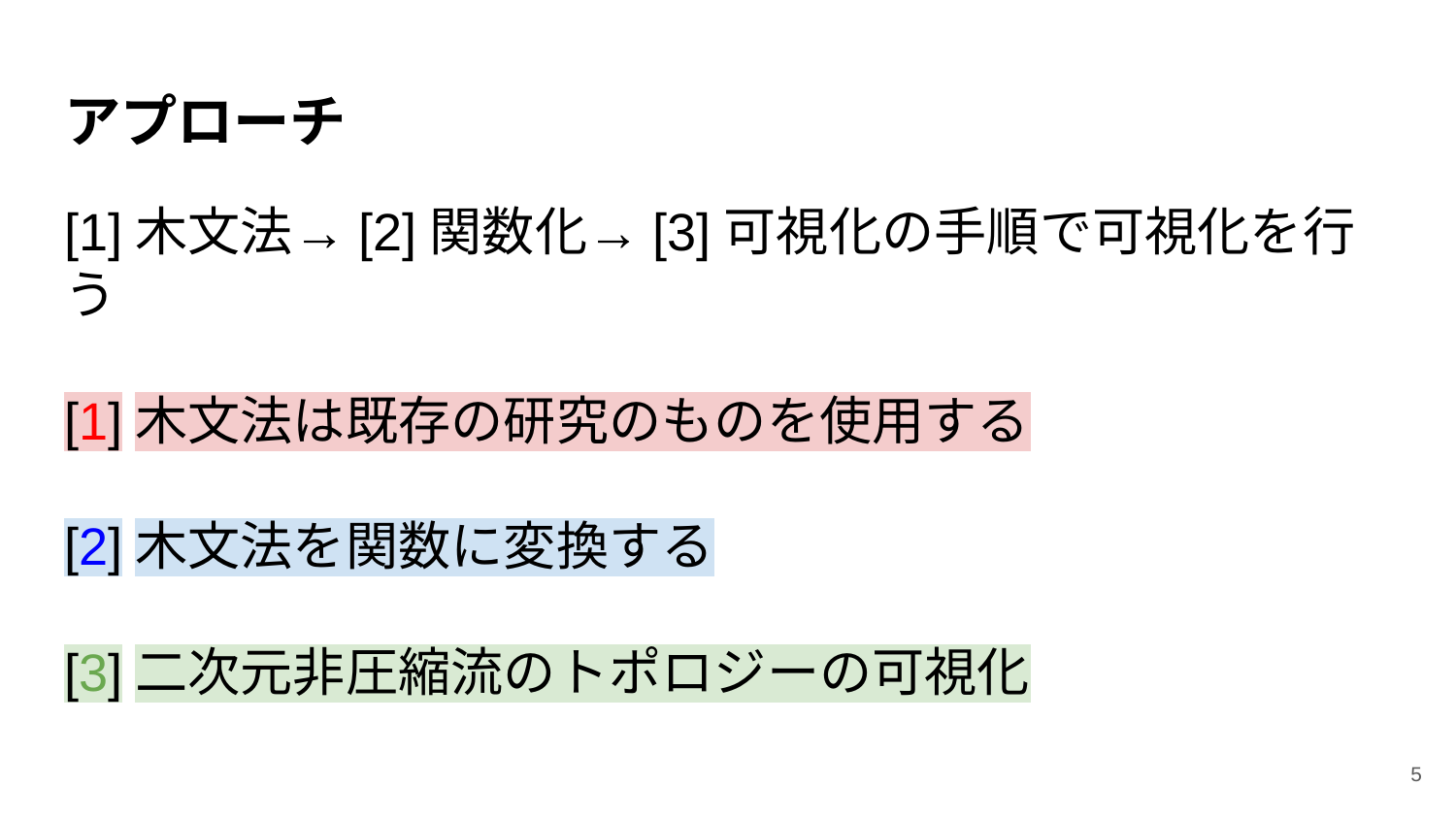

# アプローチ
[1]木文法→[2]関数化→[3]可視化の手順で可視化を行う

[1]木文法は既存の研究のものを使用する

[2]木文法を関数に変換する

[3]二次元非圧縮流のトポロジーの可視化

5